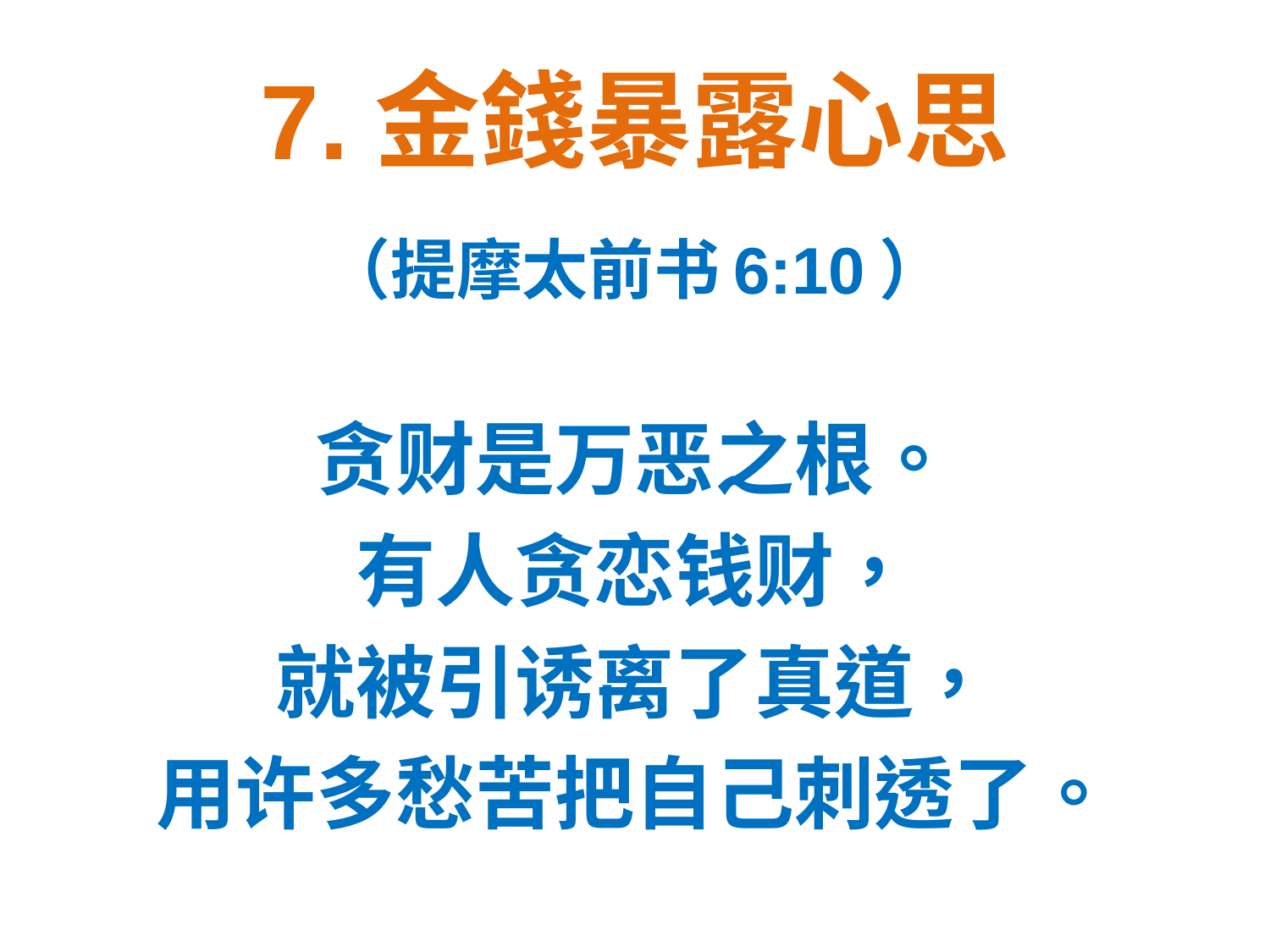

# 7.金錢暴露心思
（提摩太前书6:10）

贪财是万恶之根。
有人贪恋钱财，
就被引诱离了真道，
用许多愁苦把自己刺透了。